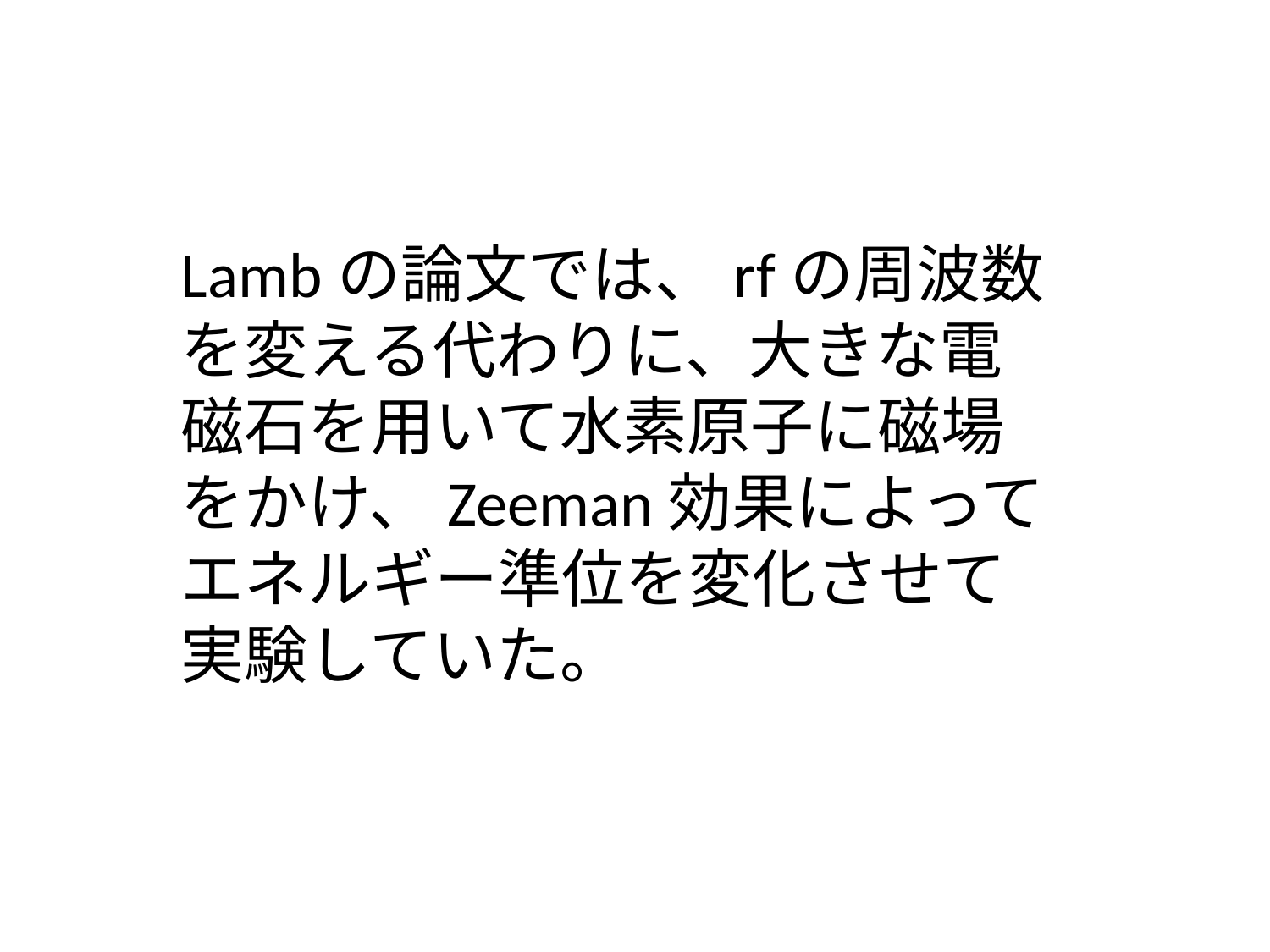

Lambの論文では、rfの周波数を変える代わりに、大きな電磁石を用いて水素原子に磁場をかけ、Zeeman効果によってエネルギー準位を変化させて実験していた。